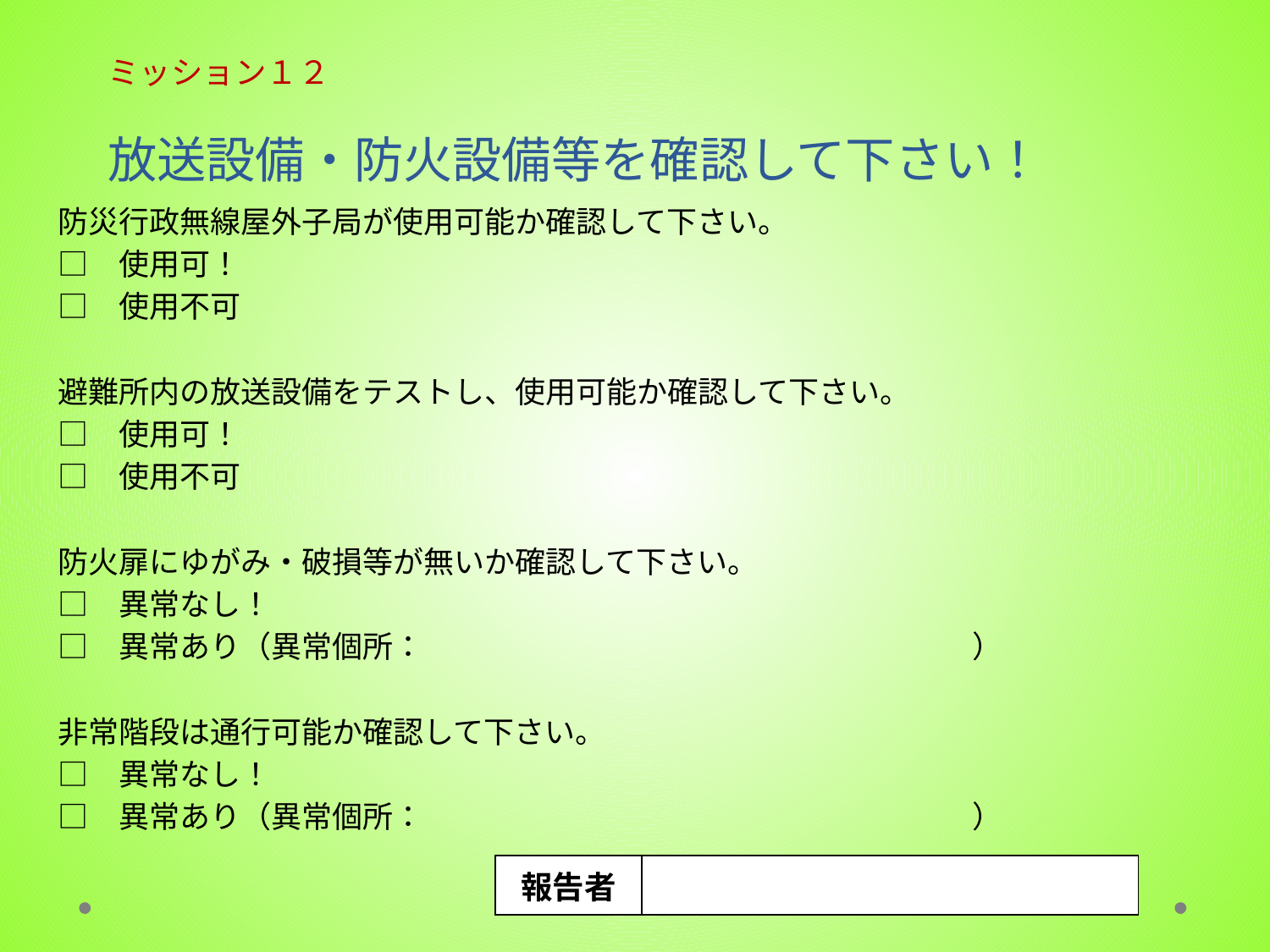

# ミッション１２ 放送設備・防火設備等を確認して下さい！
　防災行政無線屋外子局が使用可能か確認して下さい。
　□　使用可！
　□　使用不可

　避難所内の放送設備をテストし、使用可能か確認して下さい。
　□　使用可！
　□　使用不可

　防火扉にゆがみ・破損等が無いか確認して下さい。
　□　異常なし！
　□　異常あり（異常個所：　　　　　　　　　　　　　　　　　　）

　非常階段は通行可能か確認して下さい。
　□　異常なし！
　□　異常あり（異常個所：　　　　　　　　　　　　　　　　　　）

| 報告者 |  |
| --- | --- |